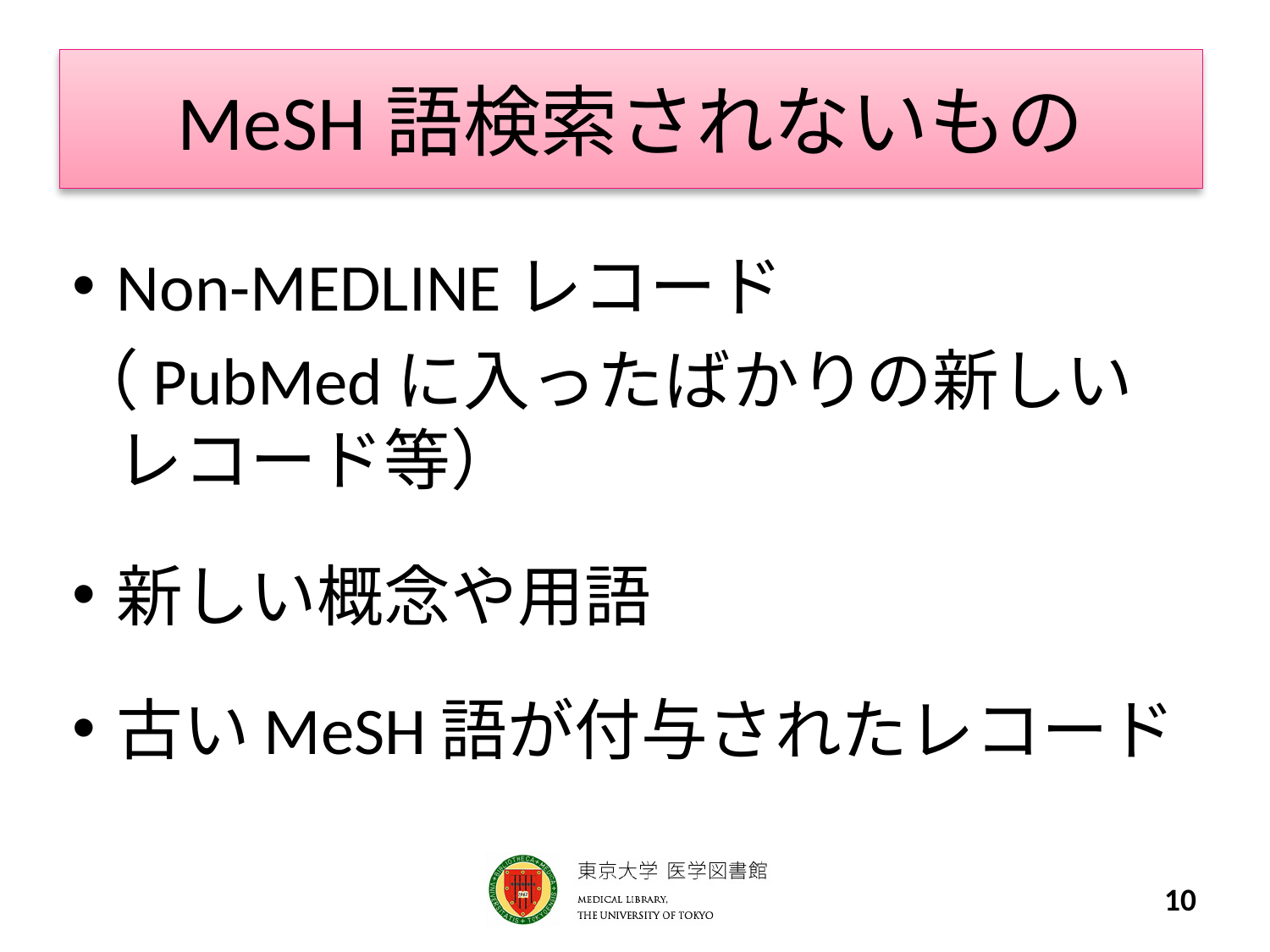

# MeSH語検索されないもの
Non-MEDLINEレコード
（PubMedに入ったばかりの新しいレコード等）

新しい概念や用語

古いMeSH語が付与されたレコード
10